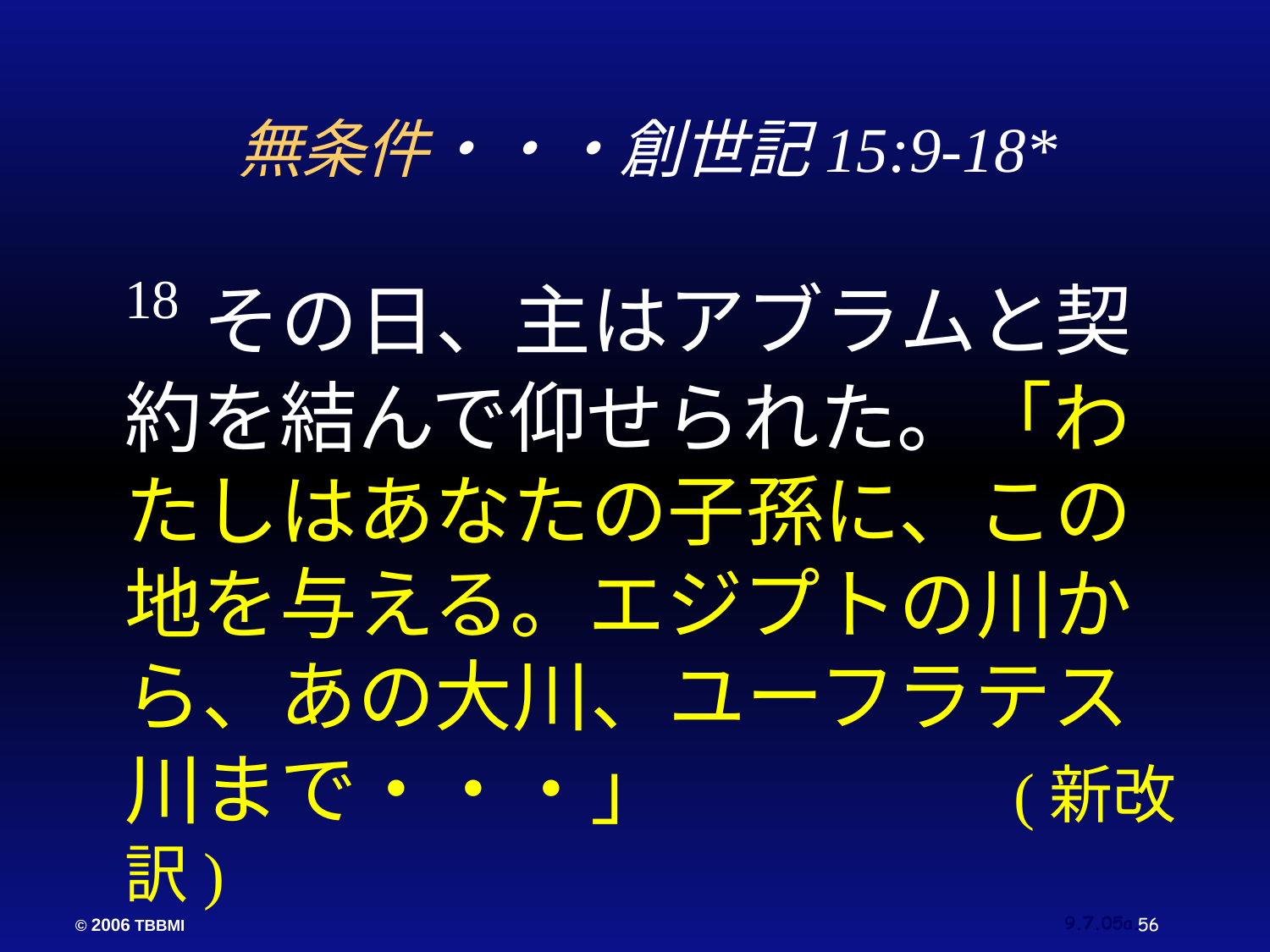

無条件・・・創世記15:9-18*
18その日、主はアブラムと契約を結んで仰せられた。「わたしはあなたの子孫に、この地を与える。エジプトの川から、あの大川、ユーフラテス川まで・・・」			(新改訳)
56